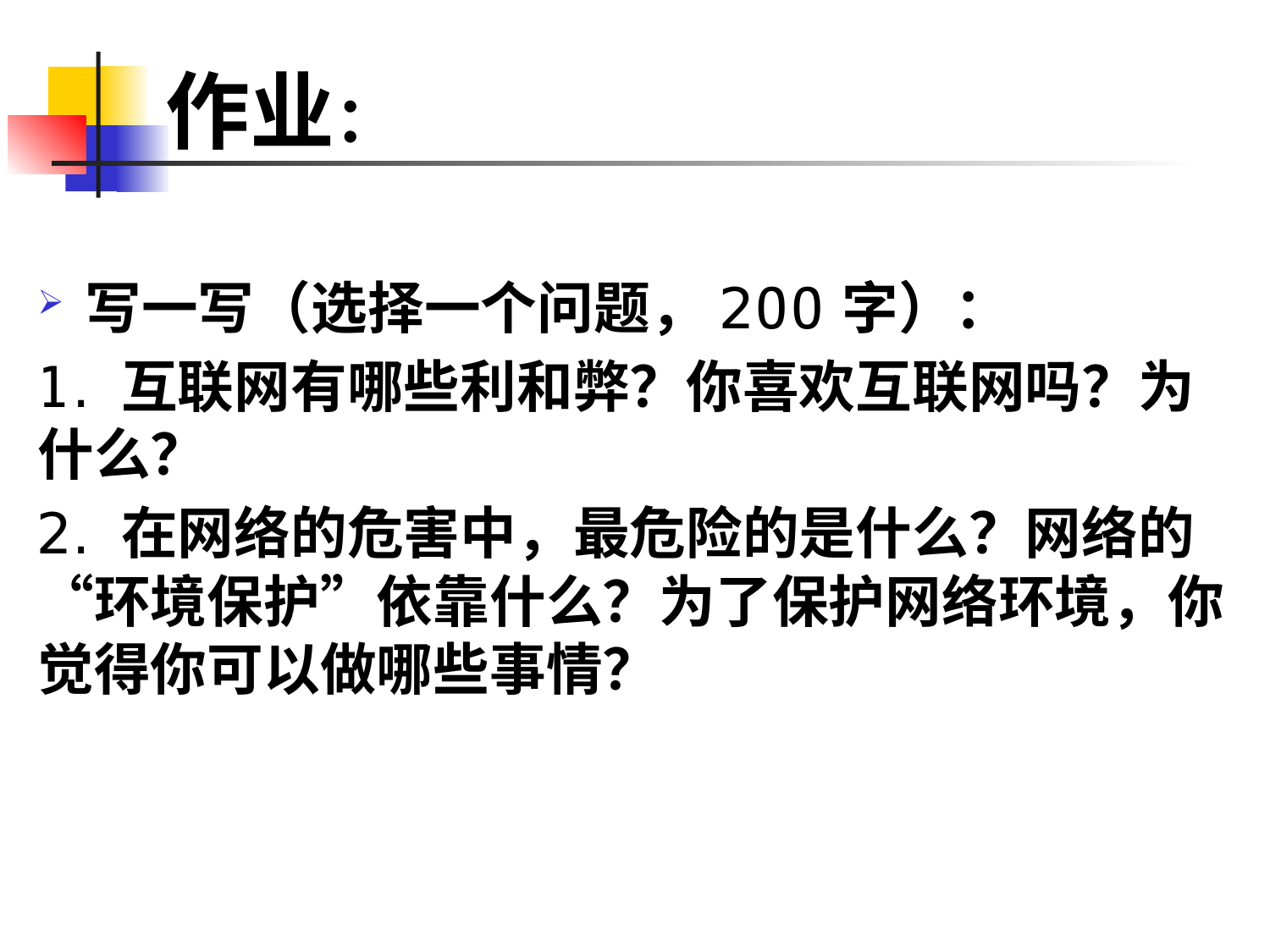

# 作业：
写一写（选择一个问题，200字）：
1. 互联网有哪些利和弊？你喜欢互联网吗？为什么？
2. 在网络的危害中，最危险的是什么？网络的“环境保护”依靠什么？为了保护网络环境，你觉得你可以做哪些事情？